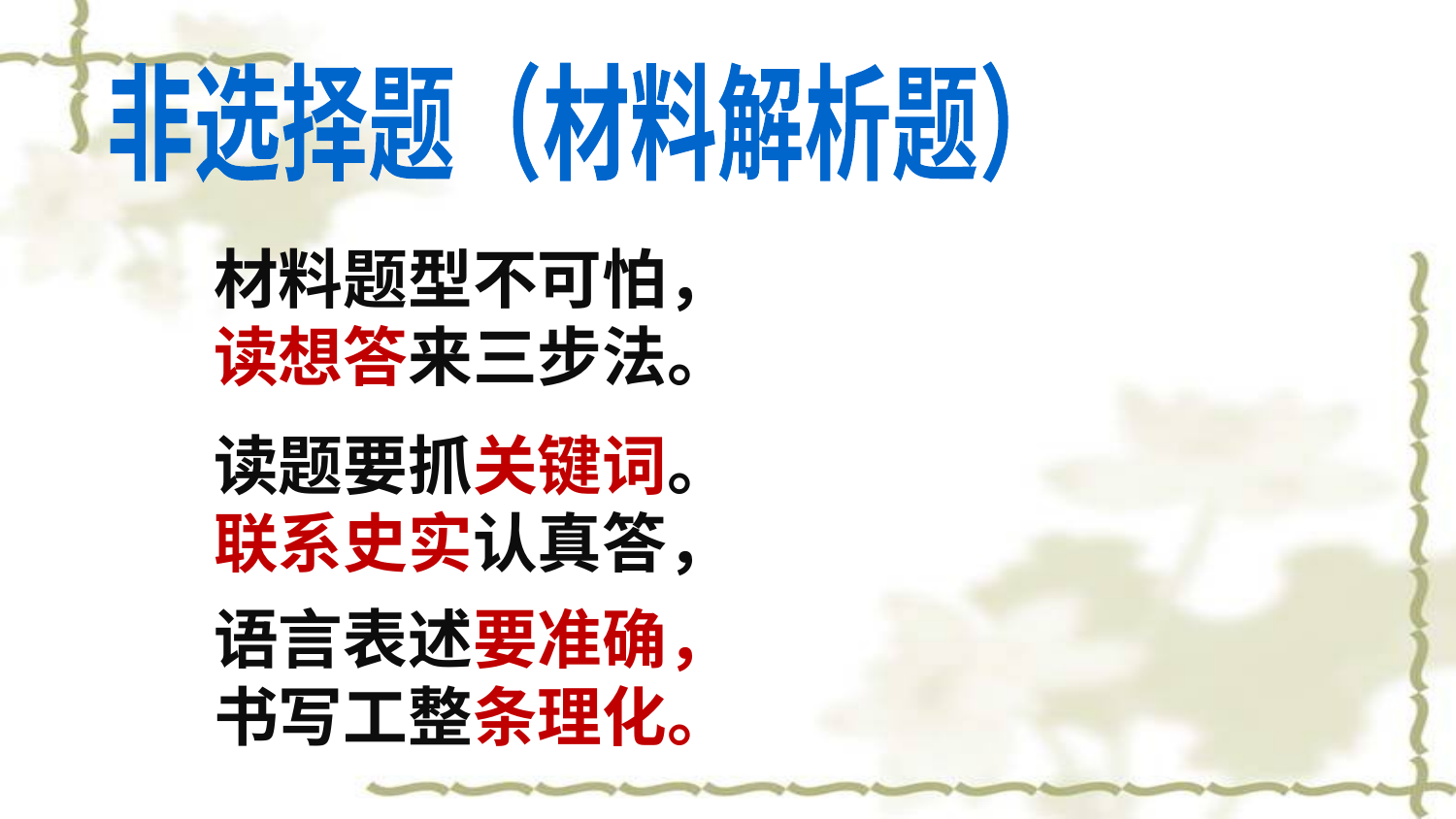

非选择题（材料解析题）
材料题型不可怕，
读想答来三步法。
读题要抓关键词。
联系史实认真答，

语言表述要准确，
书写工整条理化。